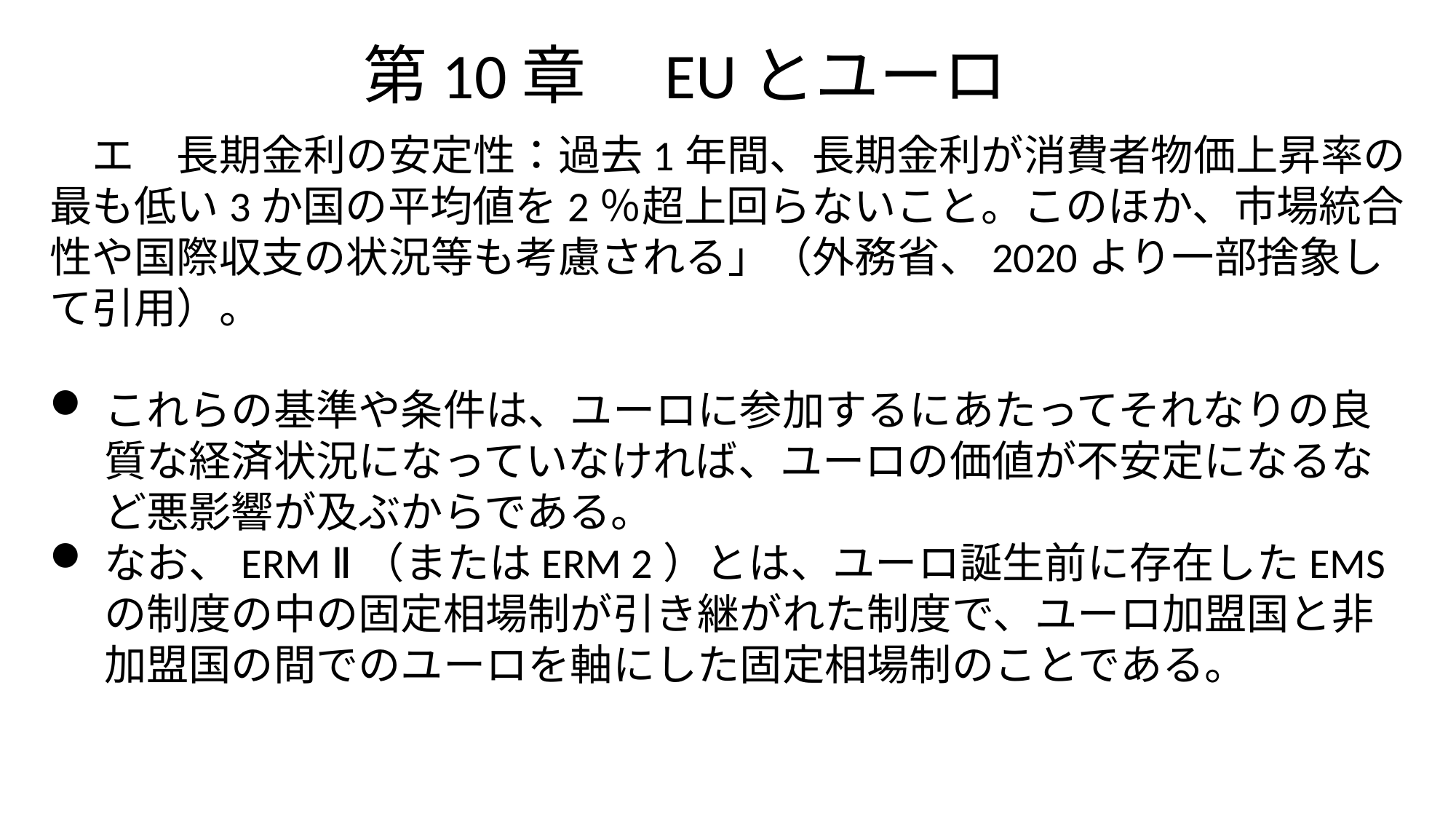

# 第10章　EUとユーロ

　エ　長期金利の安定性：過去1年間、長期金利が消費者物価上昇率の最も低い3か国の平均値を2％超上回らないこと。このほか、市場統合性や国際収支の状況等も考慮される」（外務省、2020より一部捨象して引用）。

これらの基準や条件は、ユーロに参加するにあたってそれなりの良質な経済状況になっていなければ、ユーロの価値が不安定になるなど悪影響が及ぶからである。
なお、ERM Ⅱ（またはERM 2）とは、ユーロ誕生前に存在したEMSの制度の中の固定相場制が引き継がれた制度で、ユーロ加盟国と非加盟国の間でのユーロを軸にした固定相場制のことである。